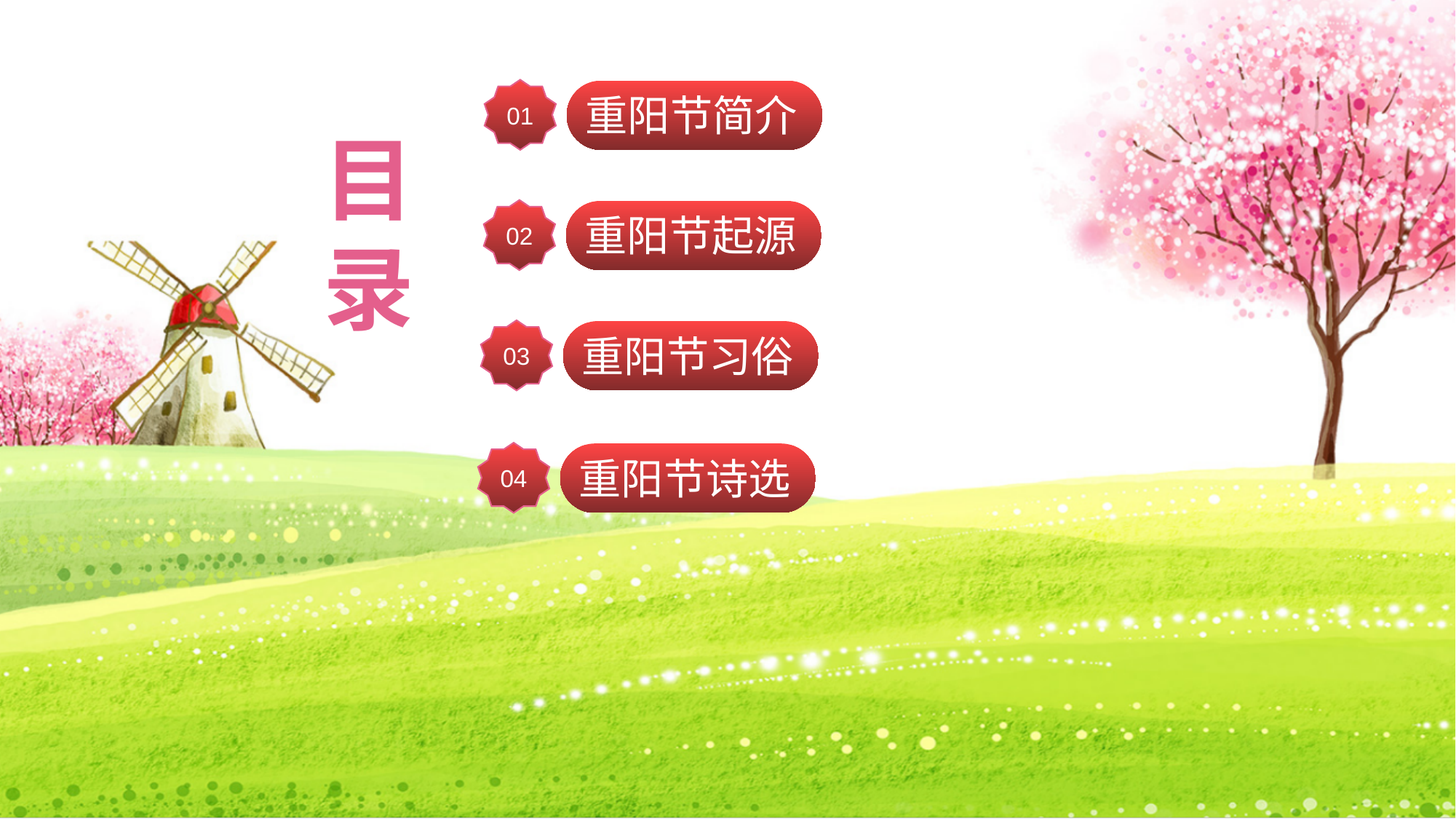

01

重阳节简介
目录
02

重阳节起源
03

重阳节习俗
04

重阳节诗选